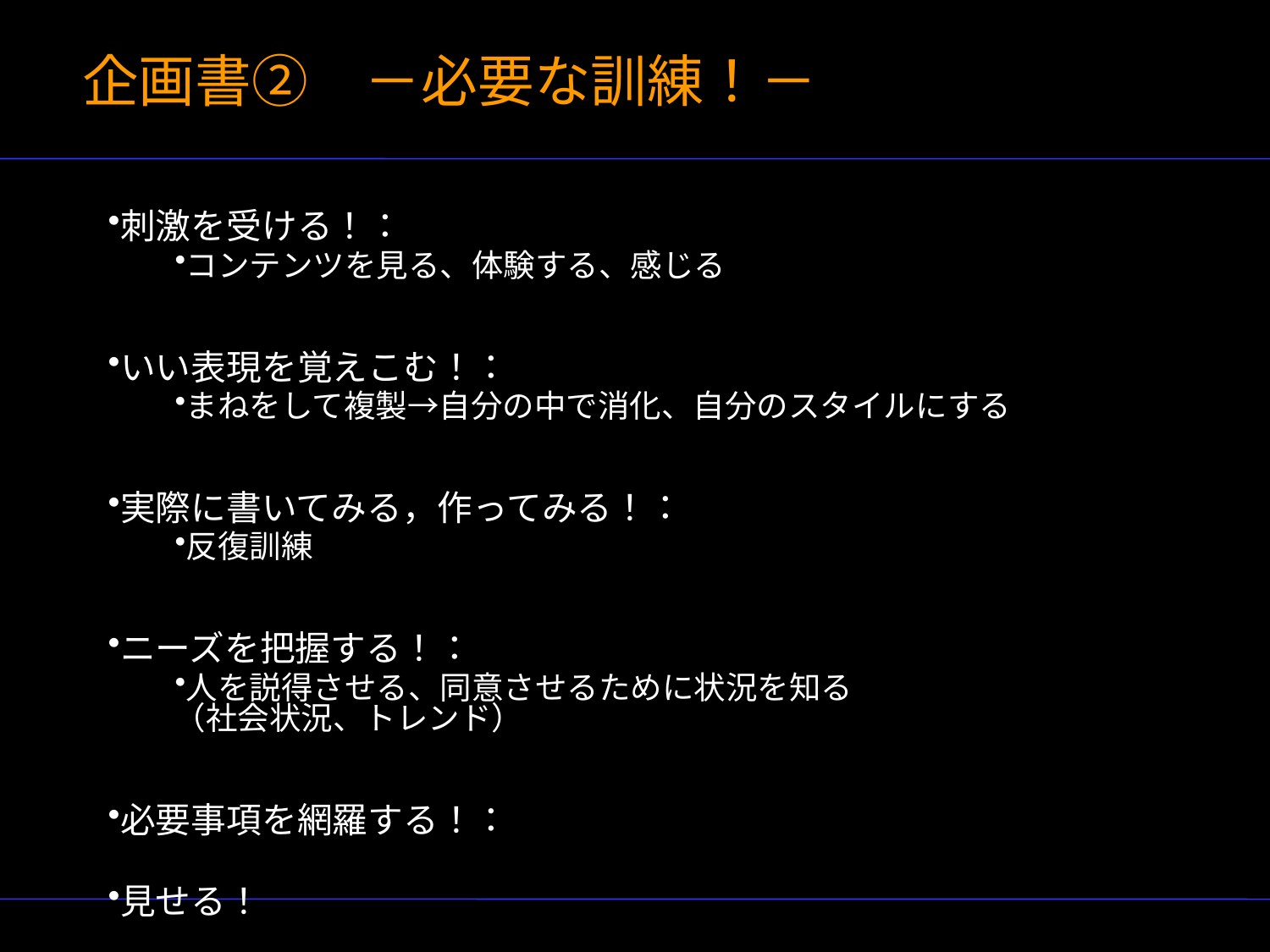

# 企画書②　－必要な訓練！－
刺激を受ける！：
コンテンツを見る、体験する、感じる

いい表現を覚えこむ！：
まねをして複製→自分の中で消化、自分のスタイルにする

実際に書いてみる，作ってみる！：
反復訓練

ニーズを把握する！：
人を説得させる、同意させるために状況を知る
（社会状況、トレンド）

必要事項を網羅する！：

見せる！